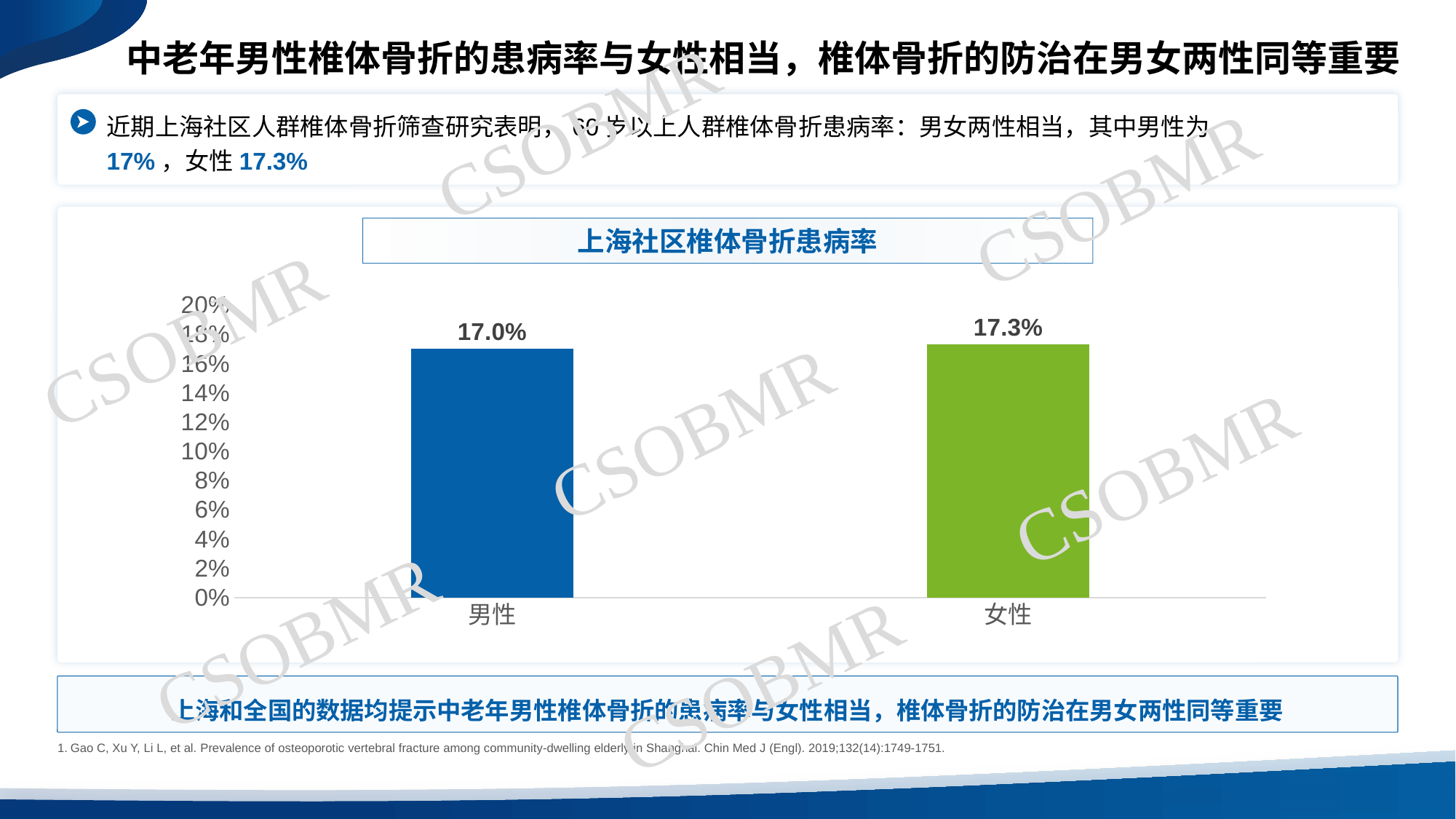

中老年男性椎体骨折的患病率与女性相当，椎体骨折的防治在男女两性同等重要
CSOBMR

近期上海社区人群椎体骨折筛查研究表明，60岁以上人群椎体骨折患病率：男女两性相当，其中男性为17%，女性17.3%

CSOBMR

上海社区椎体骨折患病率

### Chart

| Category | 列1 |
|---|---|
| 男性 | 0.17 |
| 女性 | 0.173 |
CSOBMR
CSOBMR
CSOBMR
CSOBMR
CSOBMR

上海和全国的数据均提示中老年男性椎体骨折的患病率与女性相当，椎体骨折的防治在男女两性同等重要
Gao C, Xu Y, Li L, et al. Prevalence of osteoporotic vertebral fracture among community-dwelling elderly in Shanghai. Chin Med J (Engl). 2019;132(14):1749-1751.